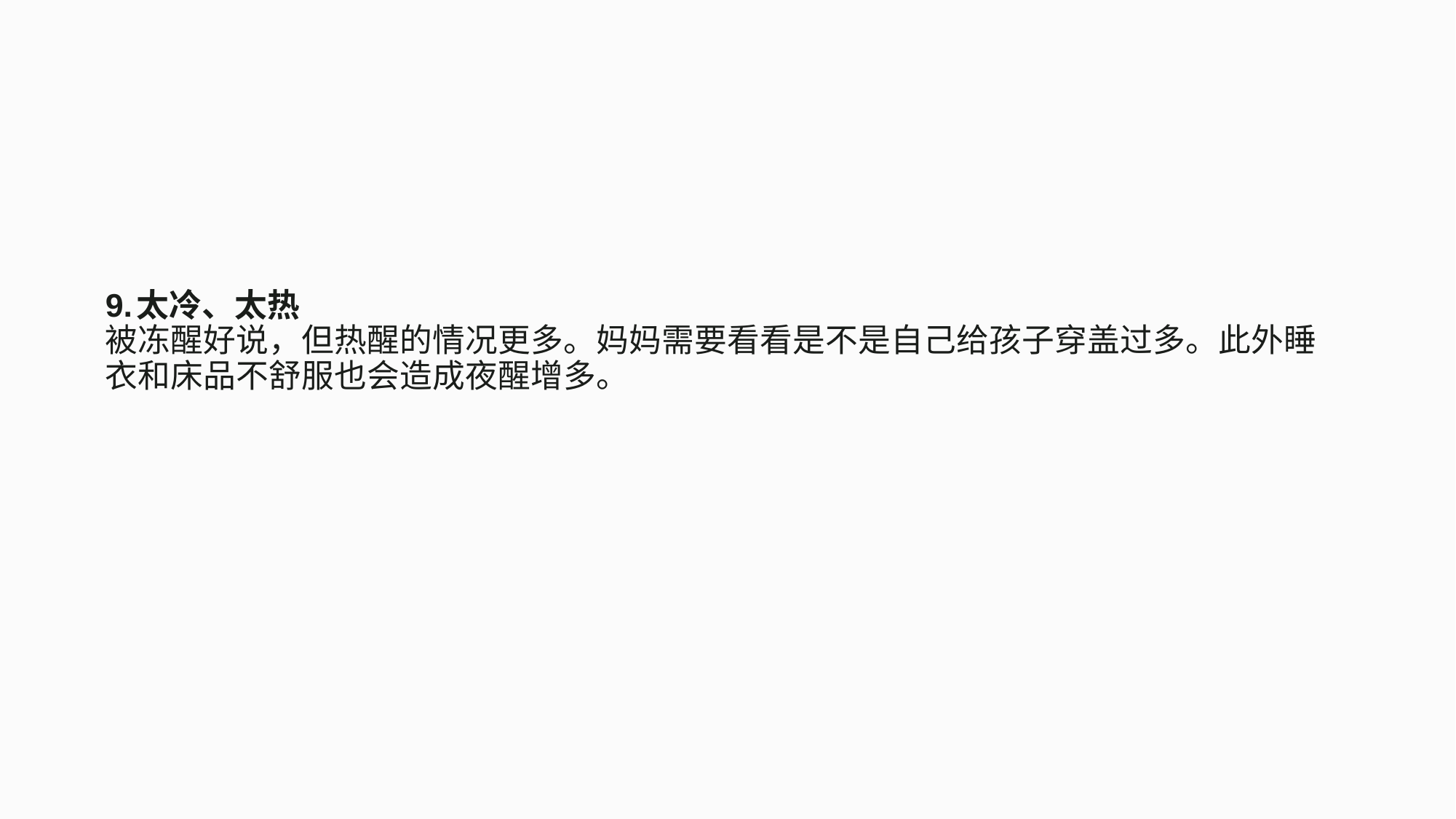

# 9.太冷、太热　 被冻醒好说，但热醒的情况更多。妈妈需要看看是不是自己给孩子穿盖过多。此外睡衣和床品不舒服也会造成夜醒增多。